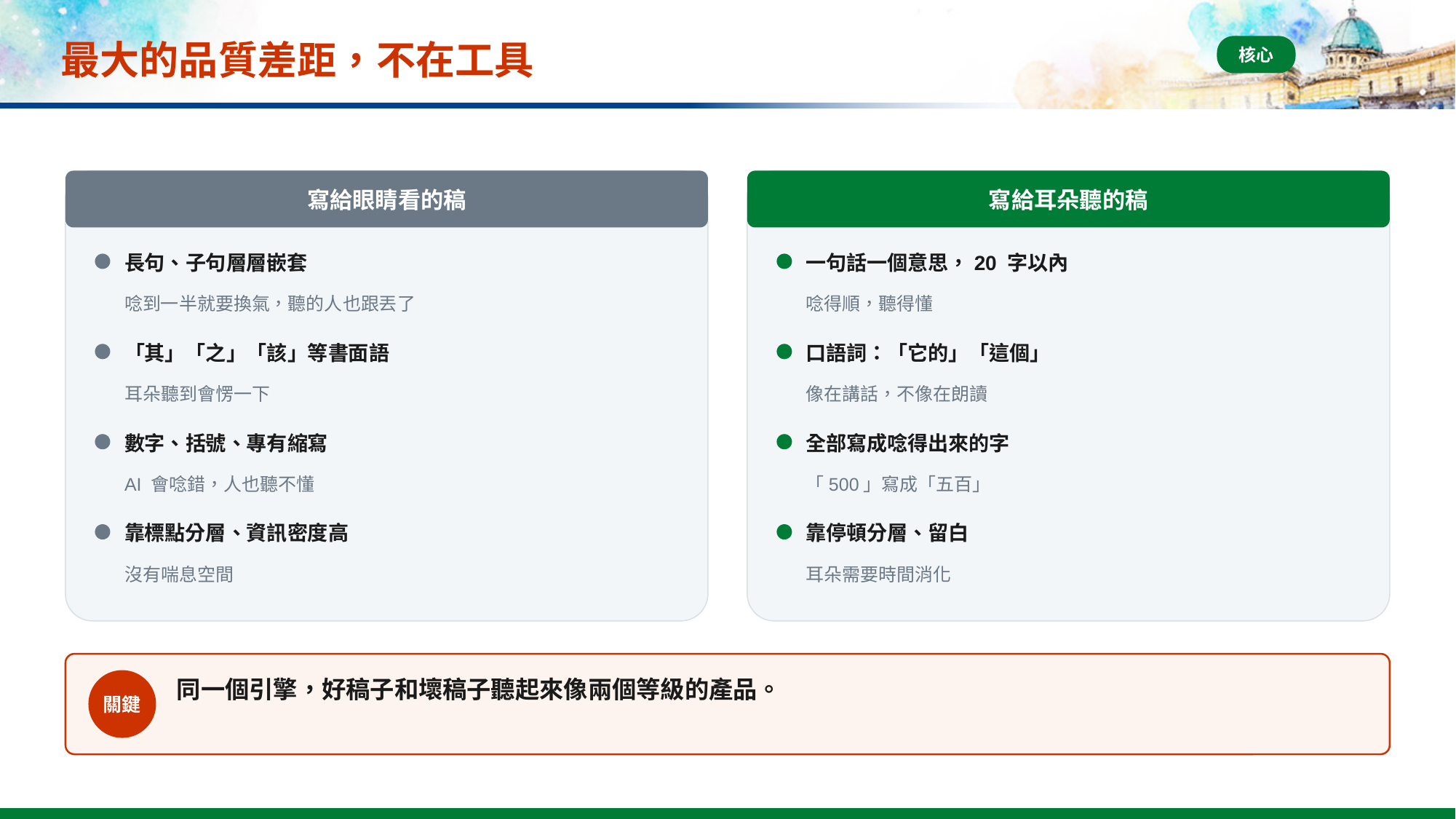

# 最大的品質差距，不在工具
核心

寫給眼睛看的稿

寫給耳朵聽的稿
長句、子句層層嵌套
一句話一個意思，20 字以內

唸到一半就要換氣，聽的人也跟丟了
唸得順，聽得懂
「其」「之」「該」等書面語
口語詞：「它的」「這個」

耳朵聽到會愣一下
像在講話，不像在朗讀
數字、括號、專有縮寫
全部寫成唸得出來的字

AI 會唸錯，人也聽不懂
「500」寫成「五百」
靠標點分層、資訊密度高
靠停頓分層、留白

沒有喘息空間
耳朵需要時間消化

同一個引擎，好稿子和壞稿子聽起來像兩個等級的產品。
關鍵